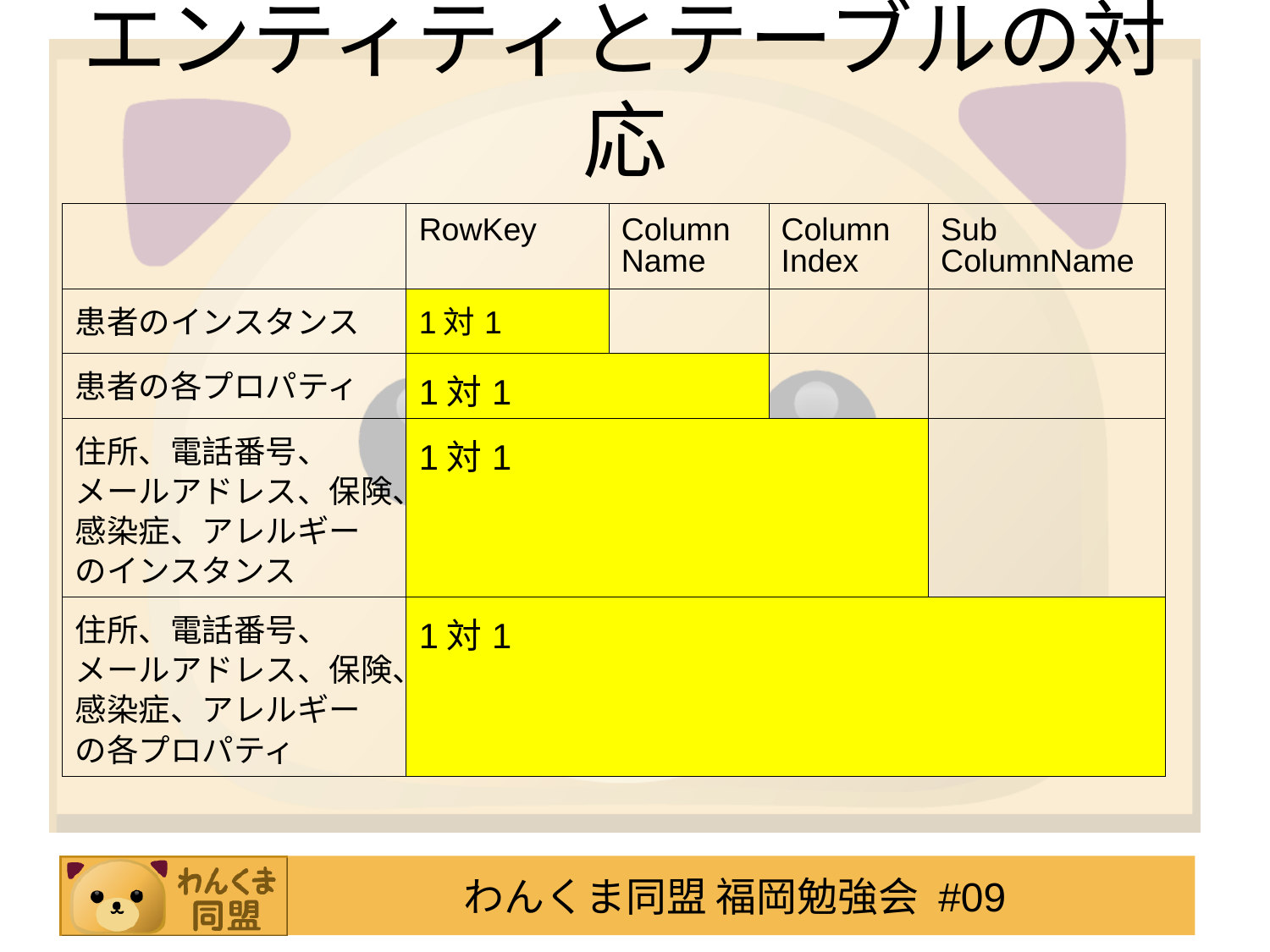

# エンティティとテーブルの対応
|  | RowKey | Column Name | Column Index | Sub ColumnName |
| --- | --- | --- | --- | --- |
| 患者のインスタンス | 1対1 |  |  |  |
| 患者の各プロパティ | 1対1 |  |  |  |
| 住所、電話番号、 メールアドレス、保険、 感染症、アレルギー のインスタンス | 1対1 |  |  |  |
| 住所、電話番号、 メールアドレス、保険、 感染症、アレルギー の各プロパティ | 1対1 |  |  |  |